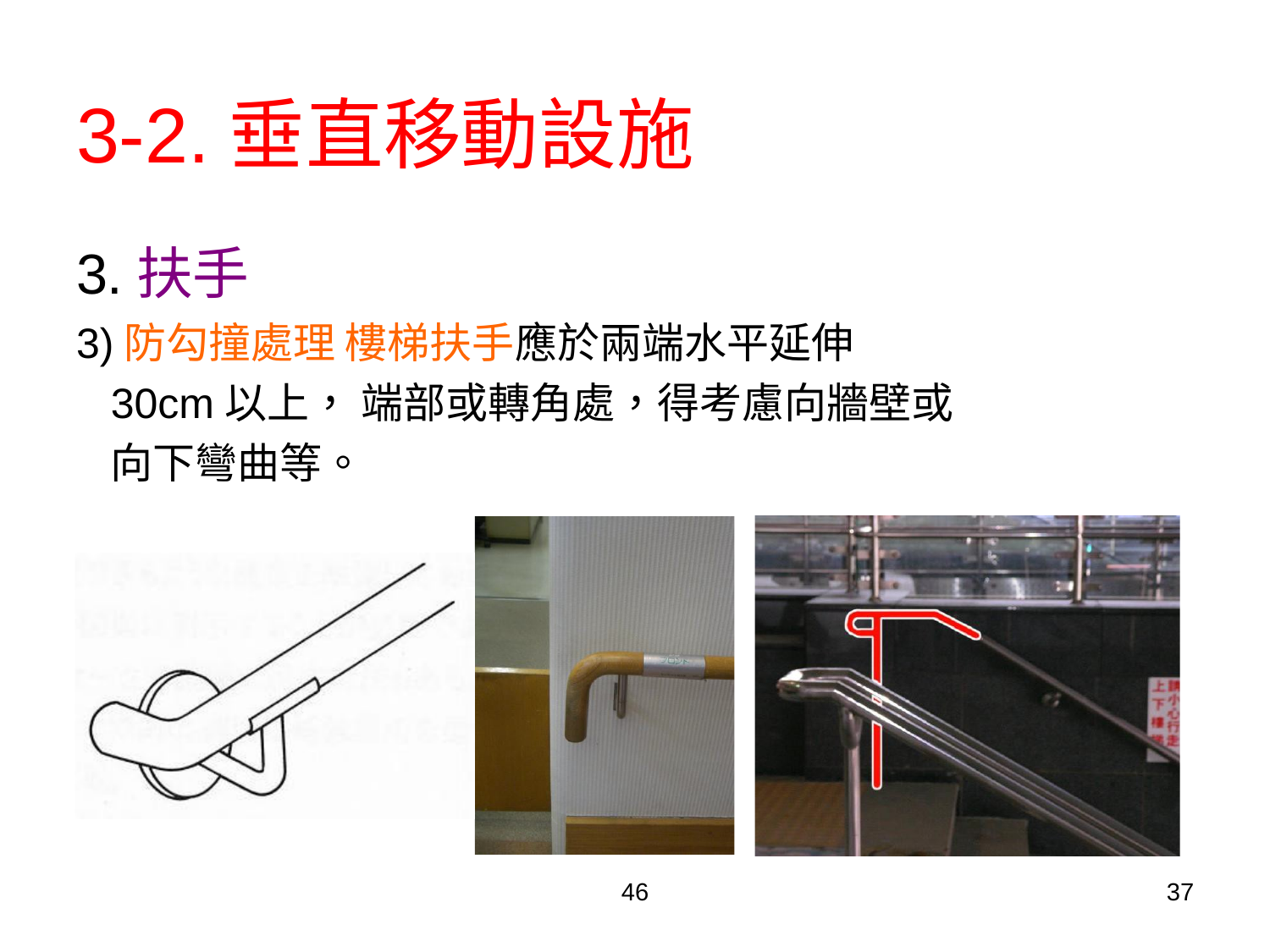

# 3-2.垂直移動設施
3.扶手
3)防勾撞處理 樓梯扶手應於兩端水平延伸30cm以上， 端部或轉角處，得考慮向牆壁或向下彎曲等。

46
37